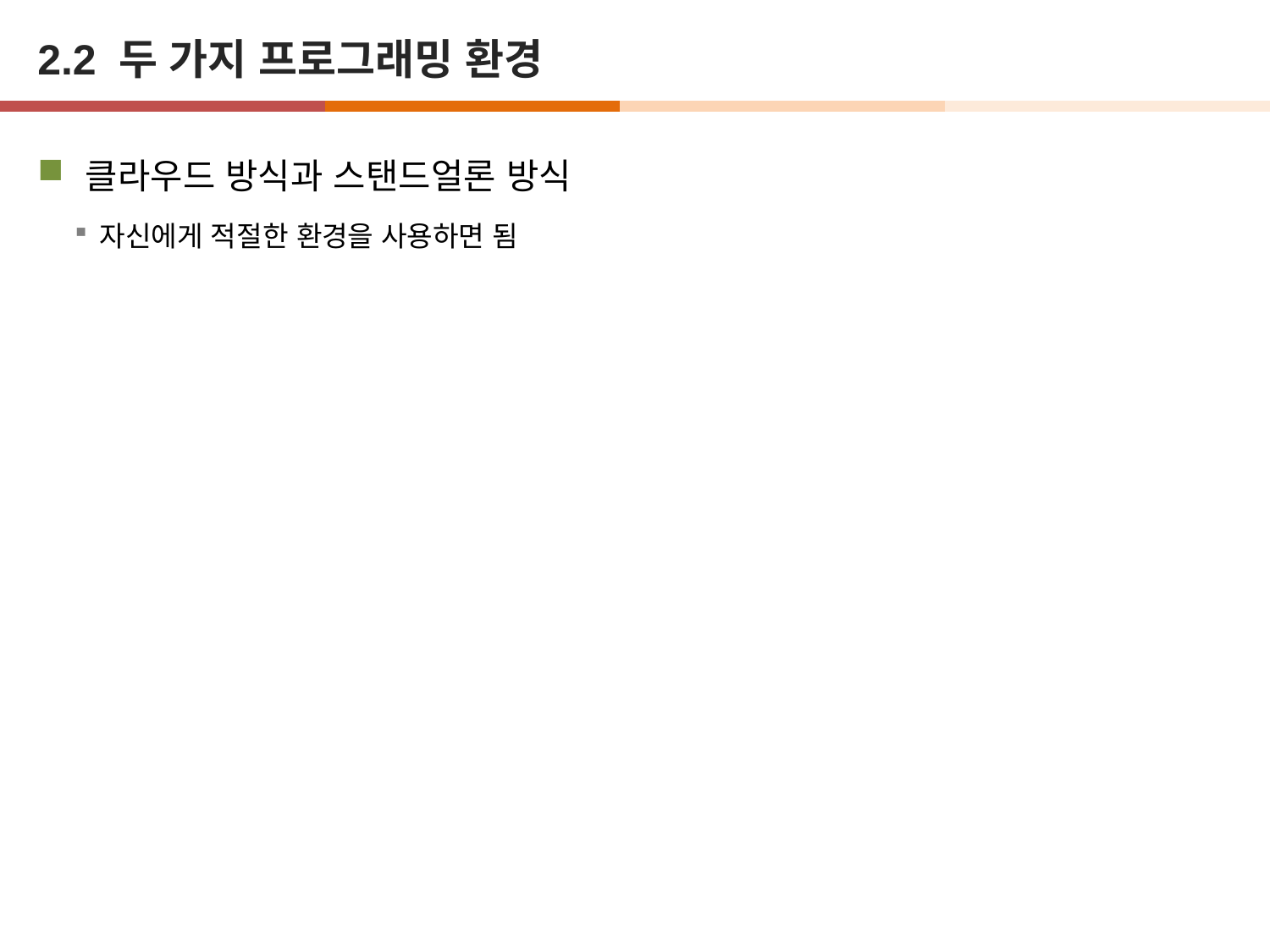

# 2.2 두 가지 프로그래밍 환경
클라우드 방식과 스탠드얼론 방식
자신에게 적절한 환경을 사용하면 됨